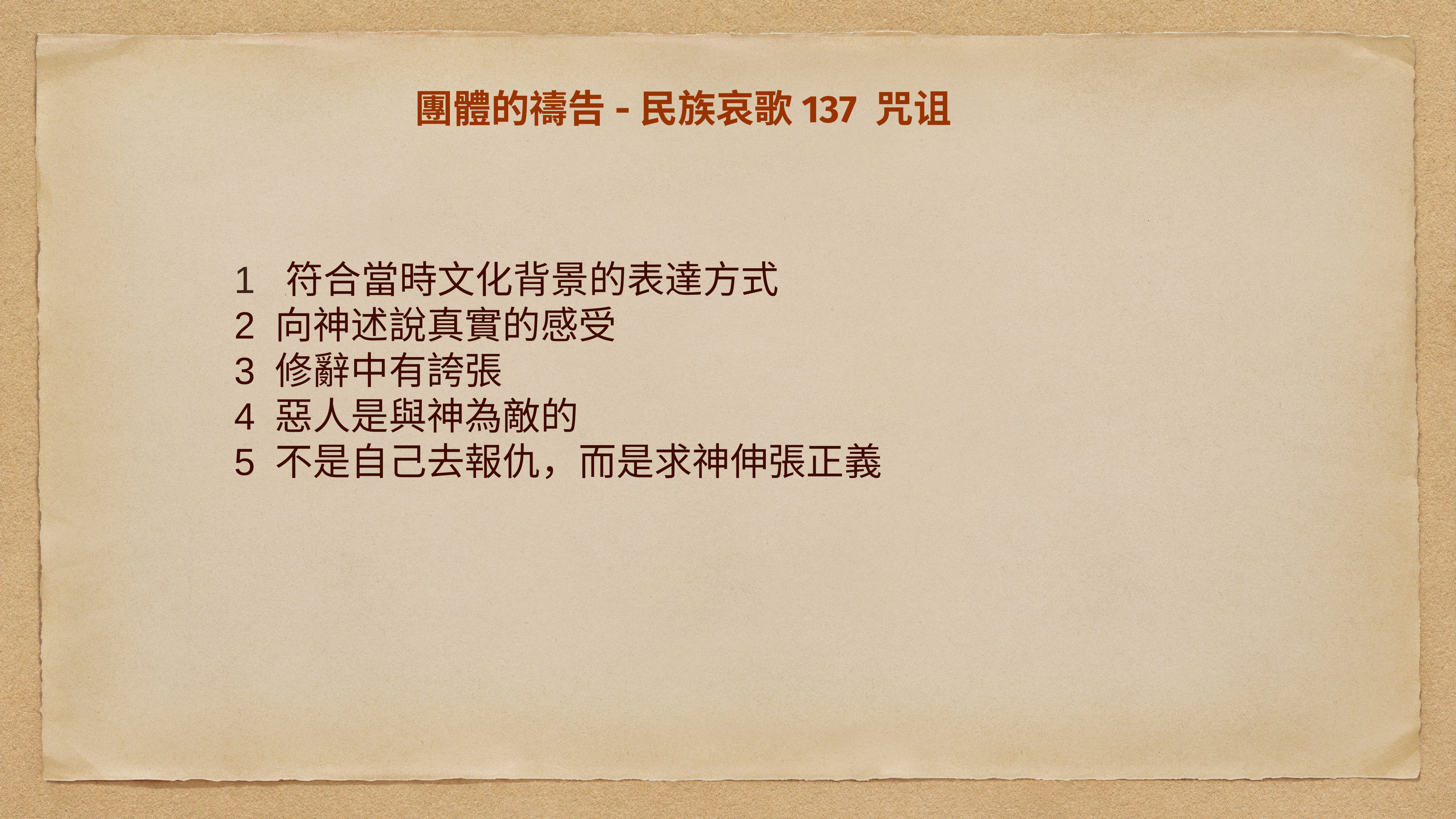

# 團體的禱告-民族哀歌137 咒诅
1  符合當時文化背景的表達方式
2 向神述說真實的感受
3 修辭中有誇張
4 惡人是與神為敵的
5 不是自己去報仇，而是求神伸張正義